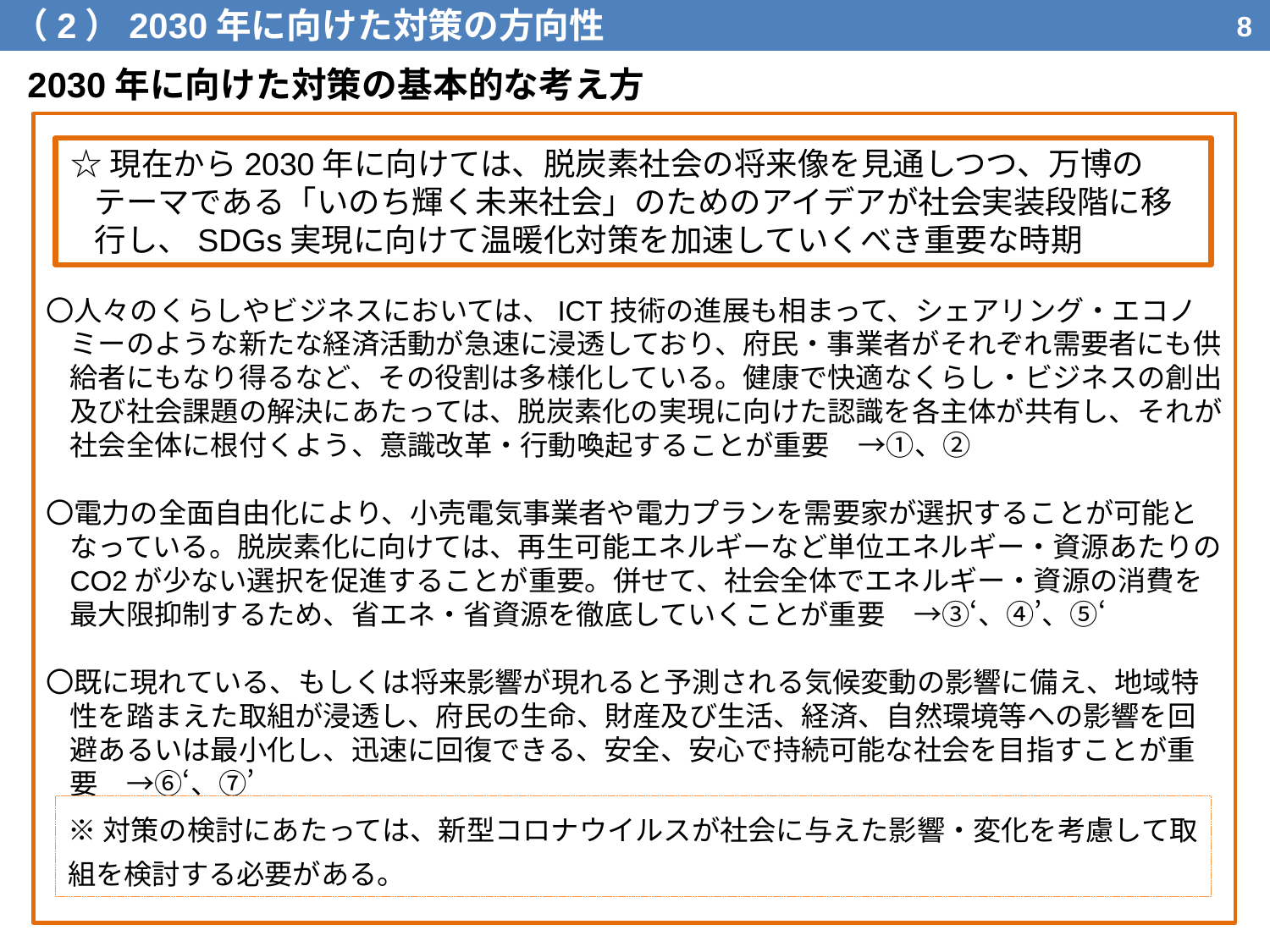

（2）2030年に向けた対策の方向性
8
2030年に向けた対策の基本的な考え方

〇人々のくらしやビジネスにおいては、ICT技術の進展も相まって、シェアリング・エコノミーのような新たな経済活動が急速に浸透しており、府民・事業者がそれぞれ需要者にも供給者にもなり得るなど、その役割は多様化している。健康で快適なくらし・ビジネスの創出及び社会課題の解決にあたっては、脱炭素化の実現に向けた認識を各主体が共有し、それが社会全体に根付くよう、意識改革・行動喚起することが重要　→①、②

〇電力の全面自由化により、小売電気事業者や電力プランを需要家が選択することが可能となっている。脱炭素化に向けては、再生可能エネルギーなど単位エネルギー・資源あたりのCO2が少ない選択を促進することが重要。併せて、社会全体でエネルギー・資源の消費を最大限抑制するため、省エネ・省資源を徹底していくことが重要　→③‘、④’、⑤‘

〇既に現れている、もしくは将来影響が現れると予測される気候変動の影響に備え、地域特性を踏まえた取組が浸透し、府民の生命、財産及び生活、経済、自然環境等への影響を回避あるいは最小化し、迅速に回復できる、安全、安心で持続可能な社会を目指すことが重要　→⑥‘、⑦’

☆現在から2030年に向けては、脱炭素社会の将来像を見通しつつ、万博のテーマである「いのち輝く未来社会」のためのアイデアが社会実装段階に移行し、SDGs実現に向けて温暖化対策を加速していくべき重要な時期
※対策の検討にあたっては、新型コロナウイルスが社会に与えた影響・変化を考慮して取組を検討する必要がある。